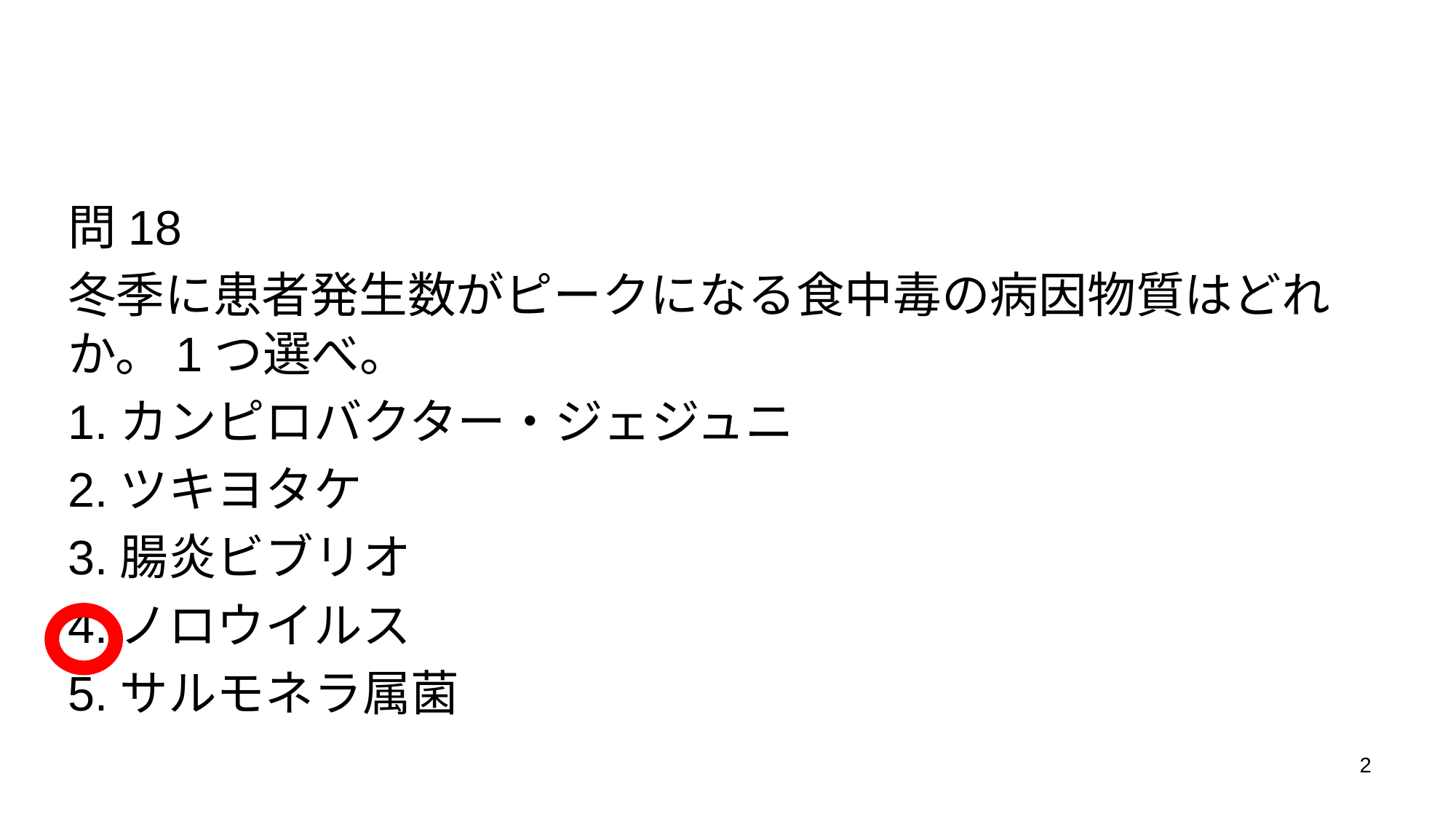

#
問18
冬季に患者発生数がピークになる食中毒の病因物質はどれか。1つ選べ。
1.カンピロバクター・ジェジュニ
2.ツキヨタケ
3.腸炎ビブリオ
4.ノロウイルス
5.サルモネラ属菌

2